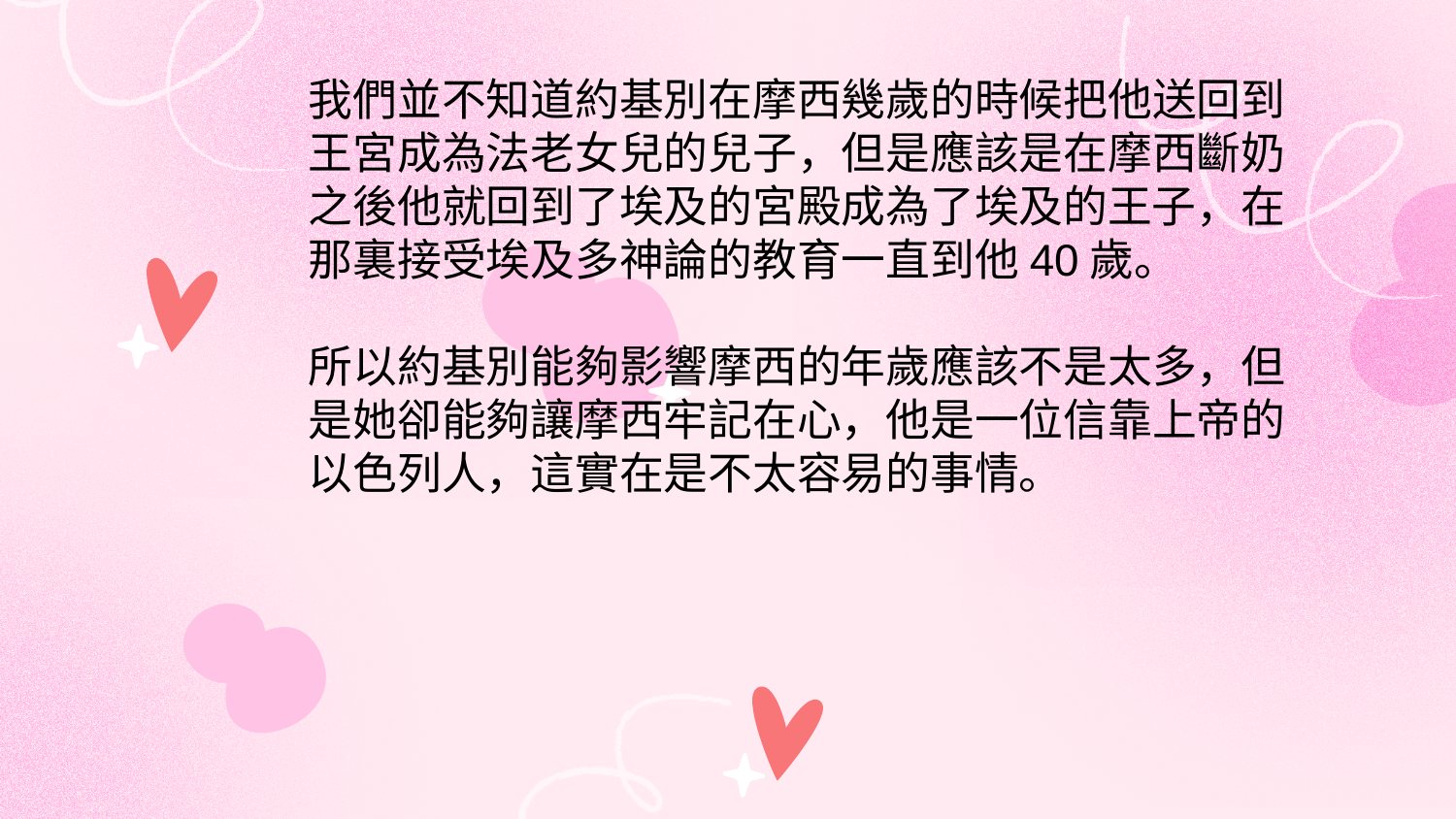

# 我們並不知道約基別在摩西幾歲的時候把他送回到王宮成為法老女兒的兒子，但是應該是在摩西斷奶之後他就回到了埃及的宮殿成為了埃及的王子，在那裏接受埃及多神論的教育一直到他40歲。

所以約基別能夠影響摩西的年歲應該不是太多，但是她卻能夠讓摩西牢記在心，他是一位信靠上帝的以色列人，這實在是不太容易的事情。